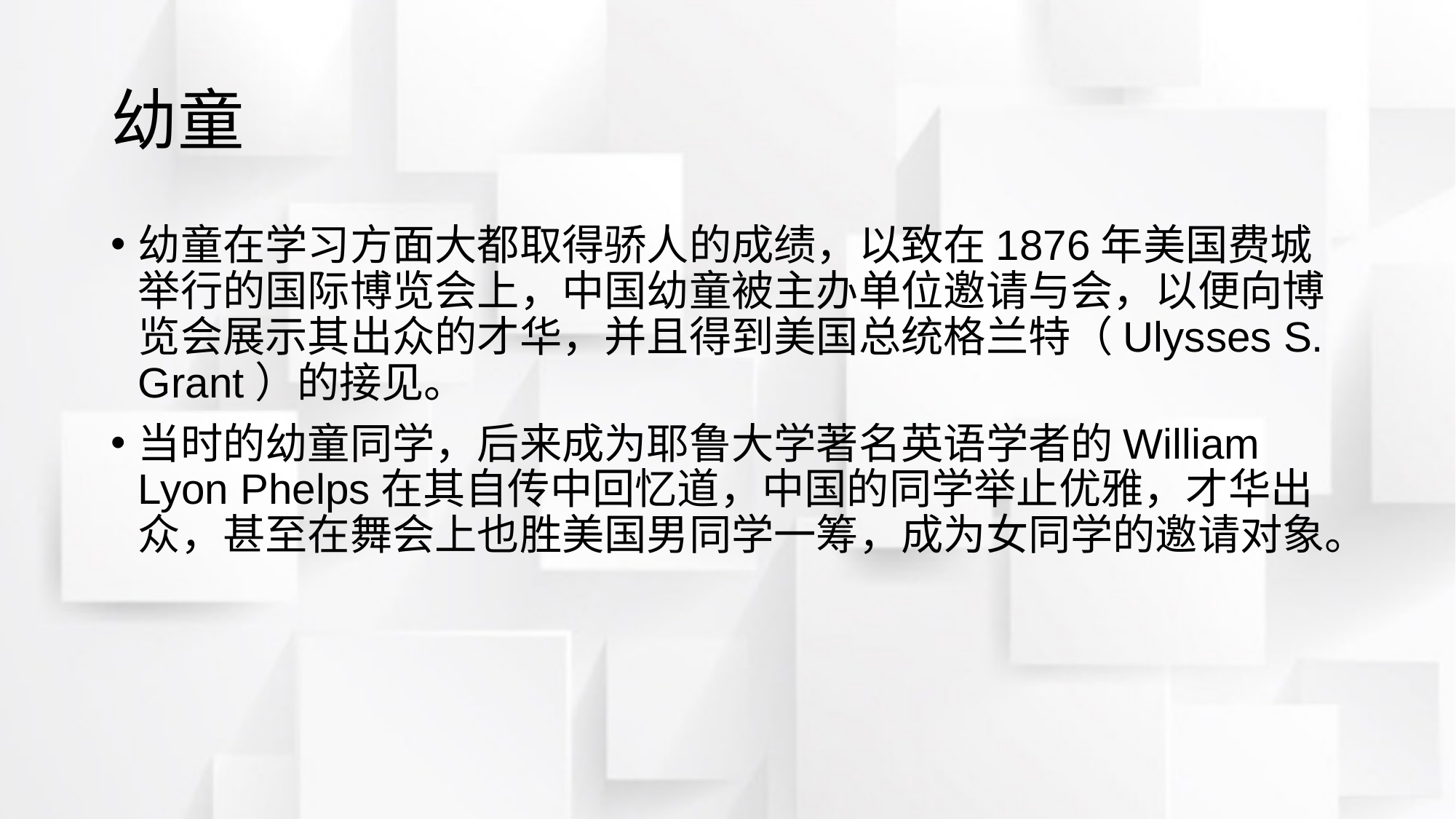

# 幼童
幼童在学习方面大都取得骄人的成绩，以致在1876年美国费城举行的国际博览会上，中国幼童被主办单位邀请与会，以便向博览会展示其出众的才华，并且得到美国总统格兰特（Ulysses S. Grant）的接见。
当时的幼童同学，后来成为耶鲁大学著名英语学者的William Lyon Phelps在其自传中回忆道，中国的同学举止优雅，才华出众，甚至在舞会上也胜美国男同学一筹，成为女同学的邀请对象。